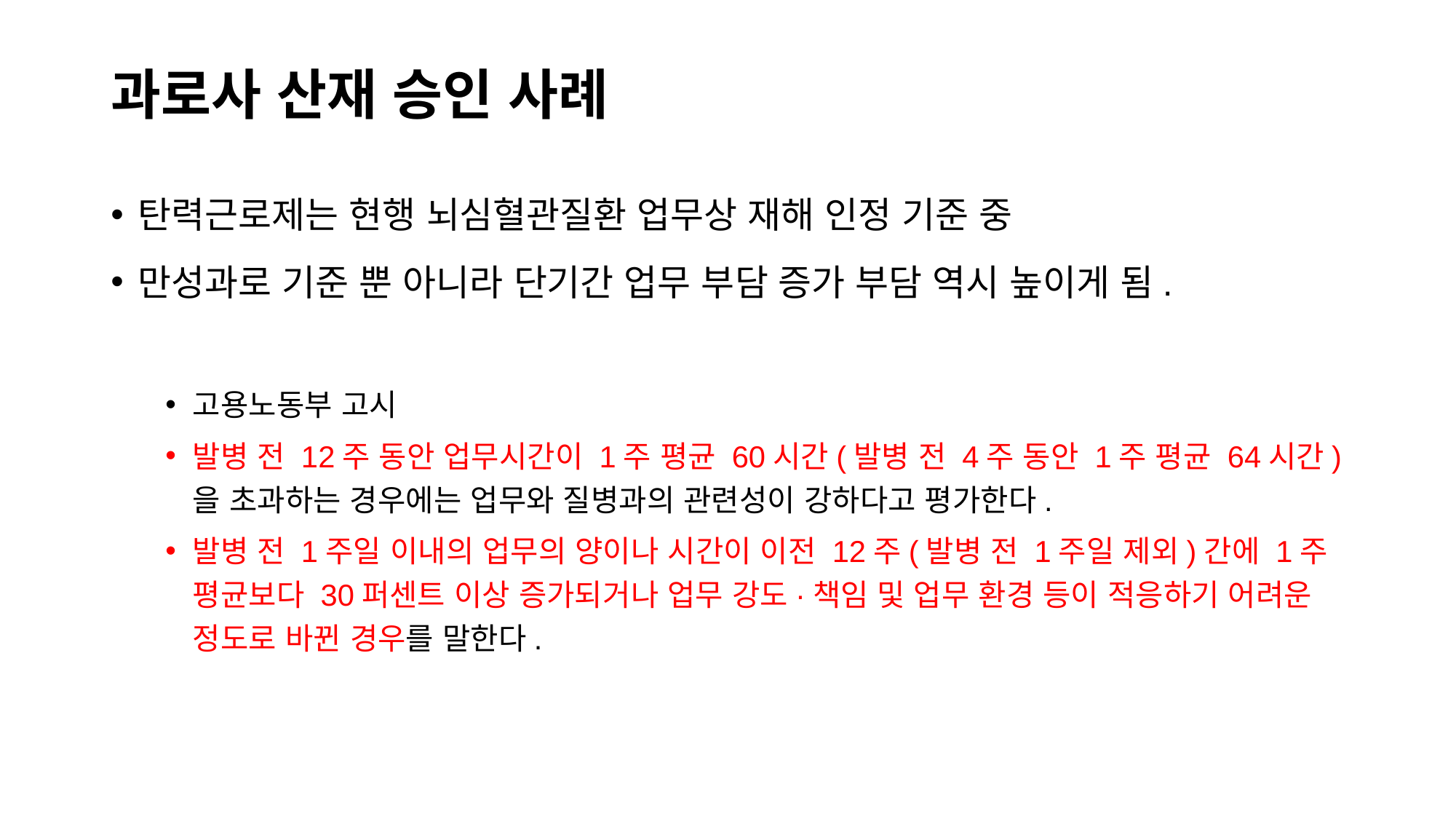

# 과로사 산재 승인 사례
탄력근로제는 현행 뇌심혈관질환 업무상 재해 인정 기준 중
만성과로 기준 뿐 아니라 단기간 업무 부담 증가 부담 역시 높이게 됨.

고용노동부 고시
발병 전 12주 동안 업무시간이 1주 평균 60시간(발병 전 4주 동안 1주 평균 64시간)을 초과하는 경우에는 업무와 질병과의 관련성이 강하다고 평가한다.
발병 전 1주일 이내의 업무의 양이나 시간이 이전 12주(발병 전 1주일 제외)간에 1주 평균보다 30퍼센트 이상 증가되거나 업무 강도·책임 및 업무 환경 등이 적응하기 어려운 정도로 바뀐 경우를 말한다.